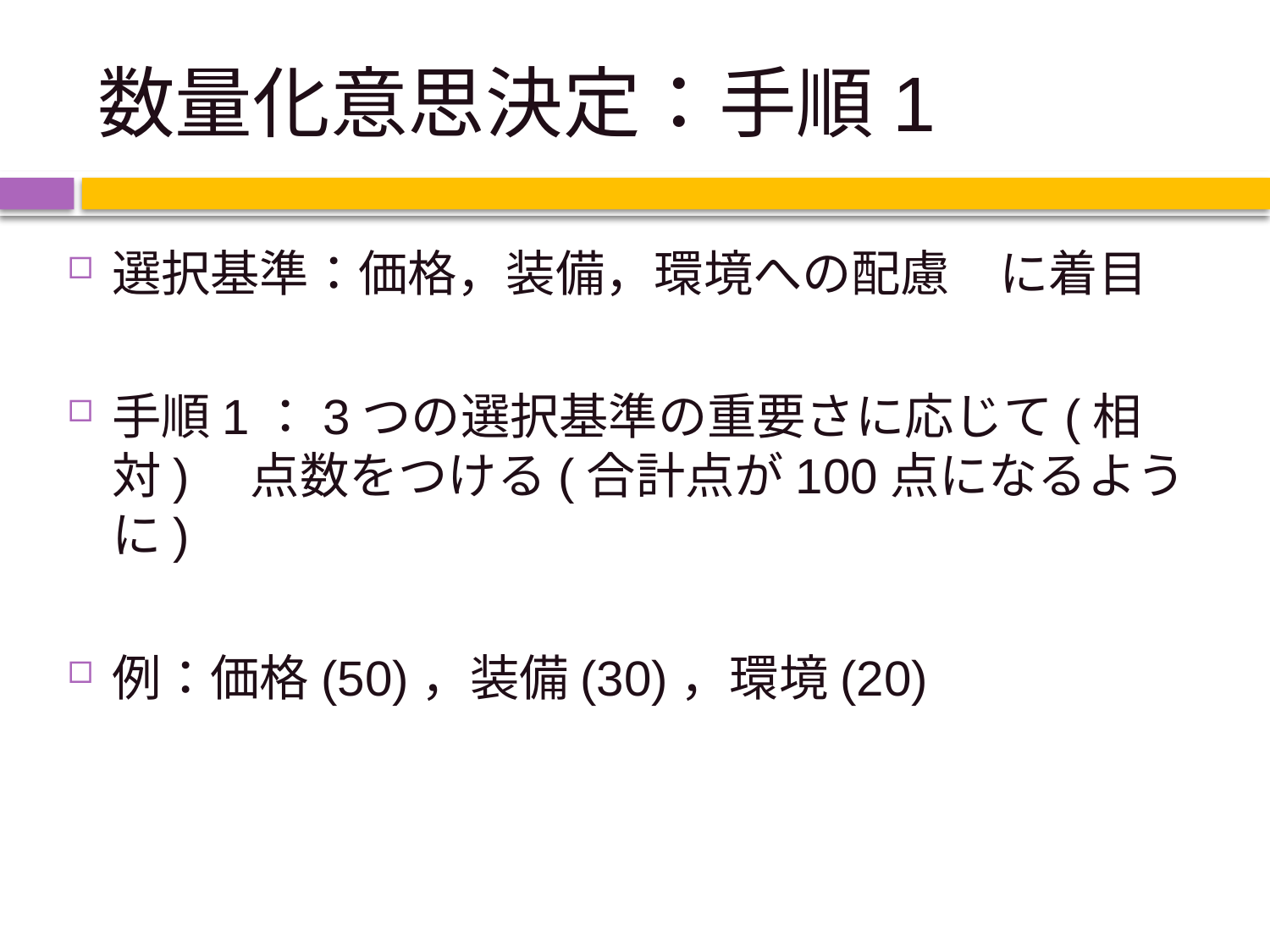

# 数量化意思決定：手順1
選択基準：価格，装備，環境への配慮　に着目

手順1：3つの選択基準の重要さに応じて(相対)　点数をつける(合計点が100点になるように)

例：価格(50)，装備(30)，環境(20)